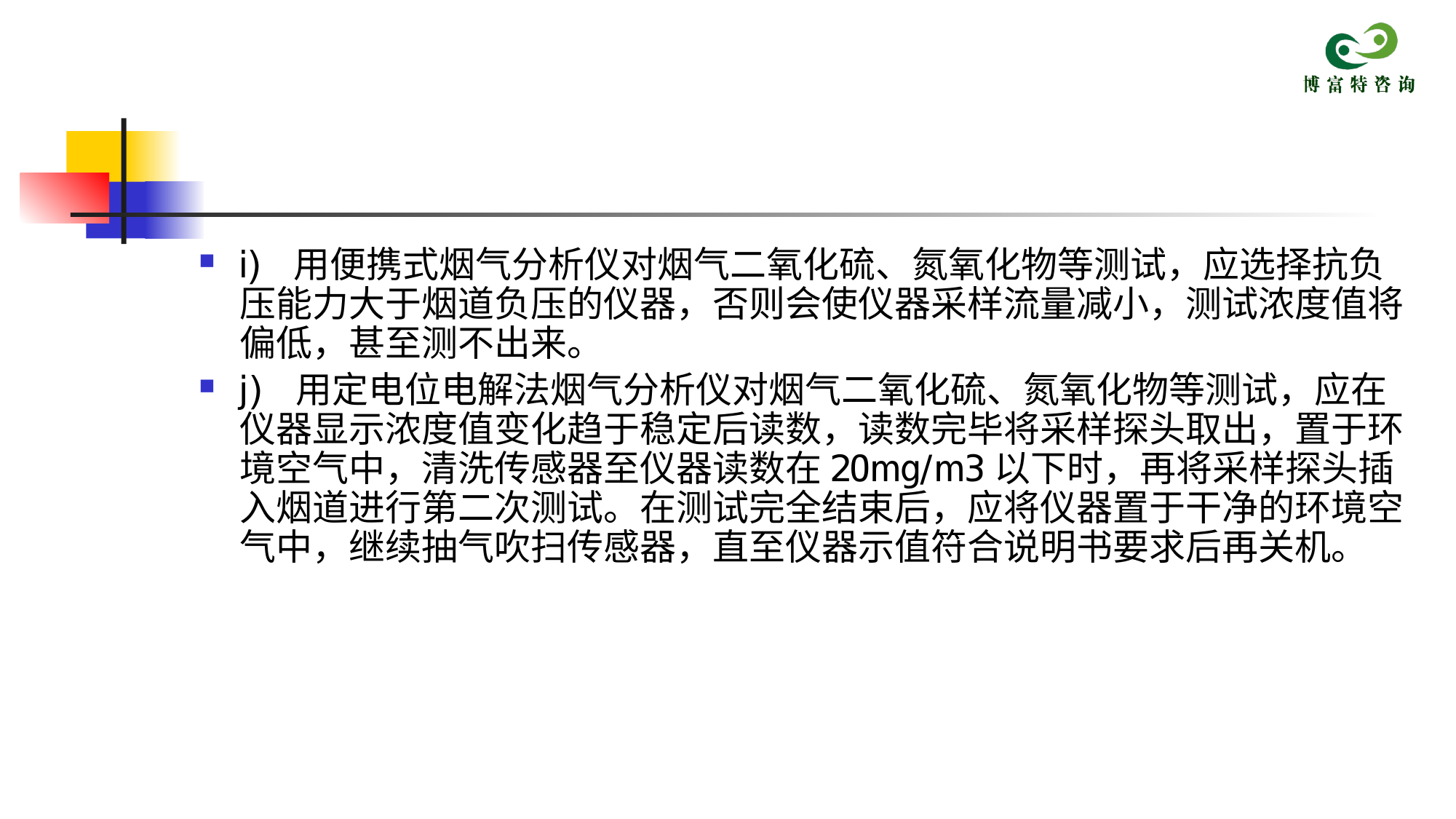

i)  用便携式烟气分析仪对烟气二氧化硫、氮氧化物等测试，应选择抗负压能力大于烟道负压的仪器，否则会使仪器采样流量减小，测试浓度值将偏低，甚至测不出来。
j)  用定电位电解法烟气分析仪对烟气二氧化硫、氮氧化物等测试，应在仪器显示浓度值变化趋于稳定后读数，读数完毕将采样探头取出，置于环境空气中，清洗传感器至仪器读数在20mg/m3以下时，再将采样探头插入烟道进行第二次测试。在测试完全结束后，应将仪器置于干净的环境空气中，继续抽气吹扫传感器，直至仪器示值符合说明书要求后再关机。